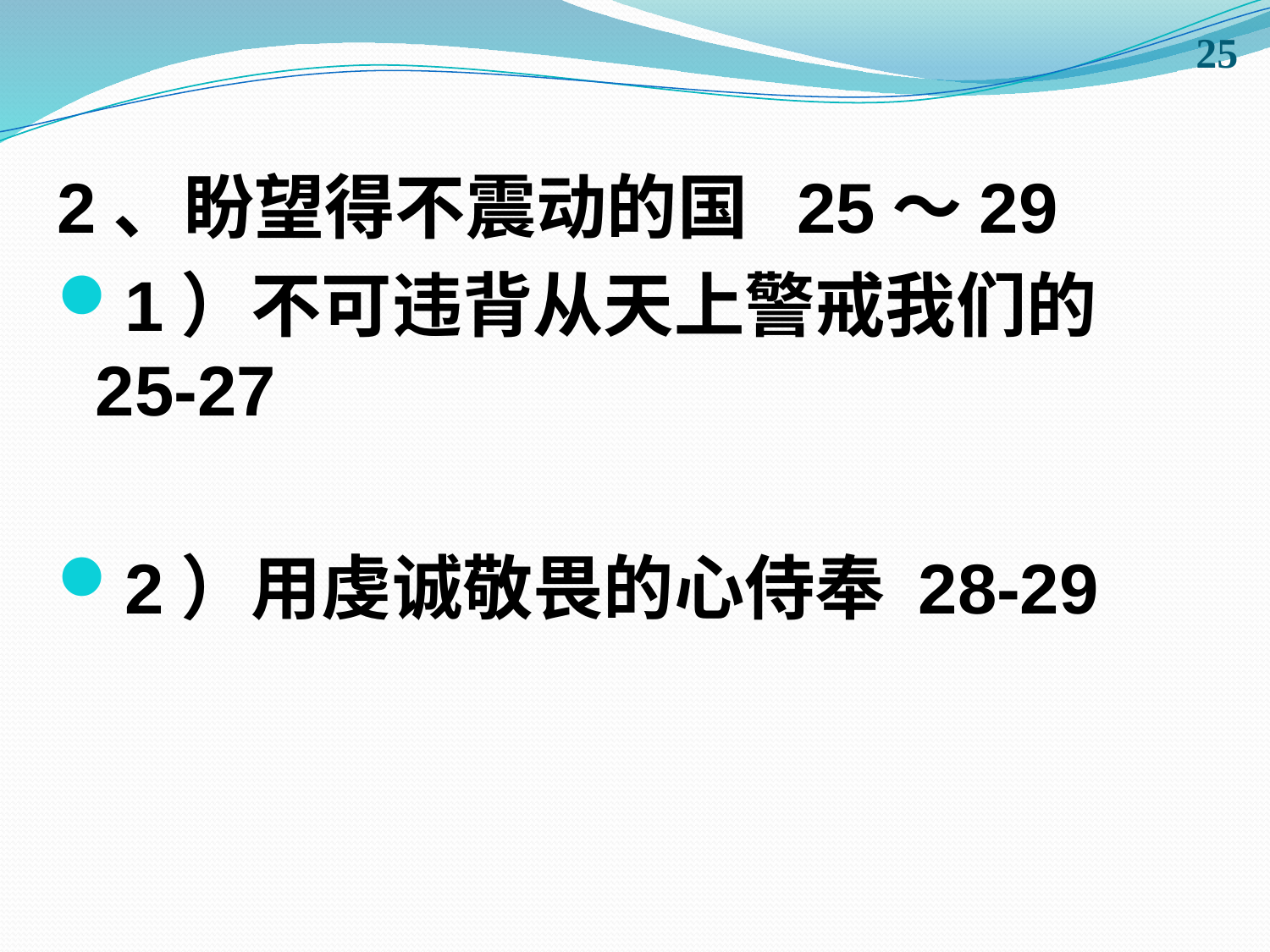

25
2、盼望得不震动的国  25～29
1）不可违背从天上警戒我们的  25-27

2）用虔诚敬畏的心侍奉 28-29